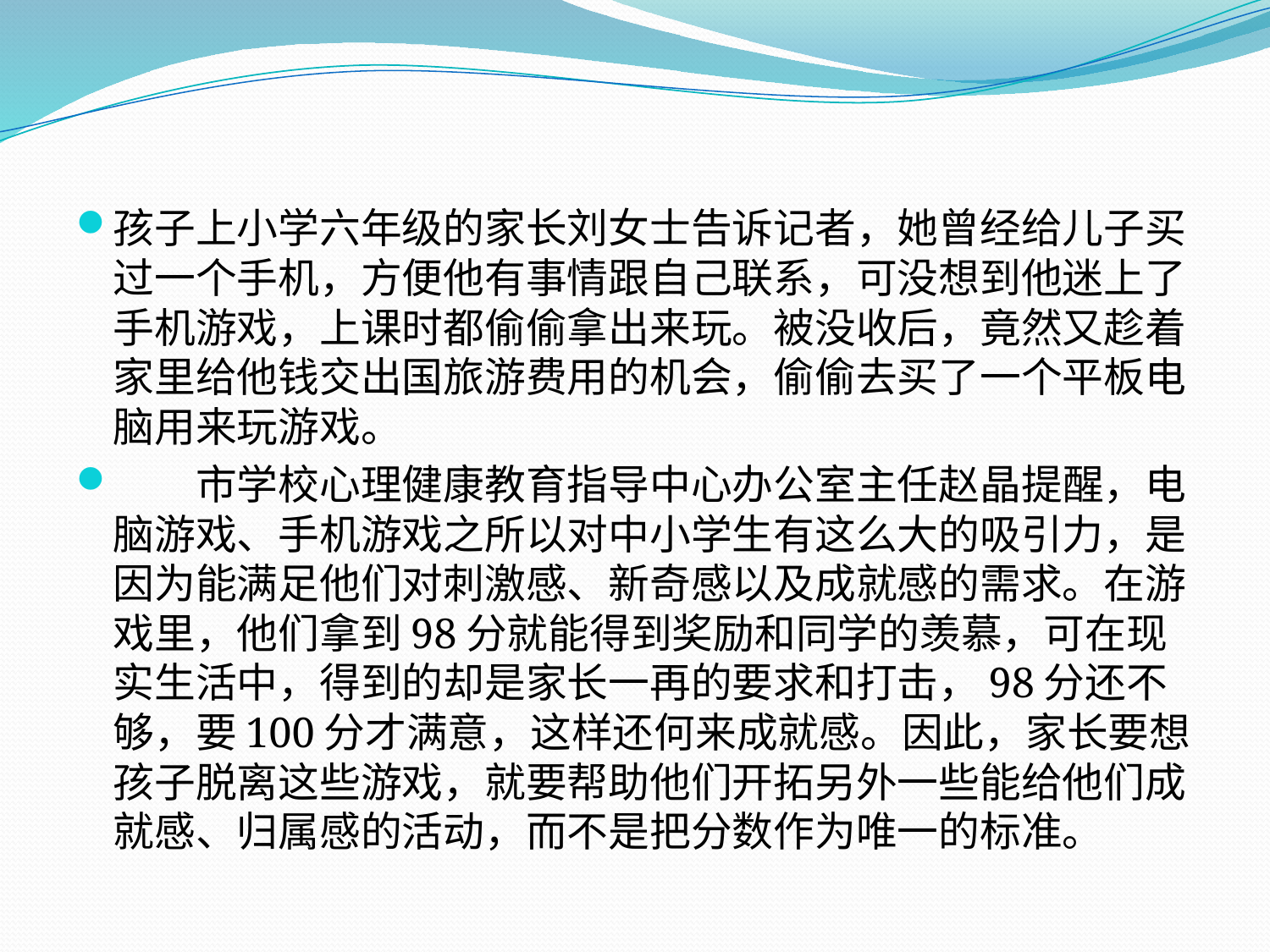

#
孩子上小学六年级的家长刘女士告诉记者，她曾经给儿子买过一个手机，方便他有事情跟自己联系，可没想到他迷上了手机游戏，上课时都偷偷拿出来玩。被没收后，竟然又趁着家里给他钱交出国旅游费用的机会，偷偷去买了一个平板电脑用来玩游戏。
　　市学校心理健康教育指导中心办公室主任赵晶提醒，电脑游戏、手机游戏之所以对中小学生有这么大的吸引力，是因为能满足他们对刺激感、新奇感以及成就感的需求。在游戏里，他们拿到98分就能得到奖励和同学的羡慕，可在现实生活中，得到的却是家长一再的要求和打击，98分还不够，要100分才满意，这样还何来成就感。因此，家长要想孩子脱离这些游戏，就要帮助他们开拓另外一些能给他们成就感、归属感的活动，而不是把分数作为唯一的标准。